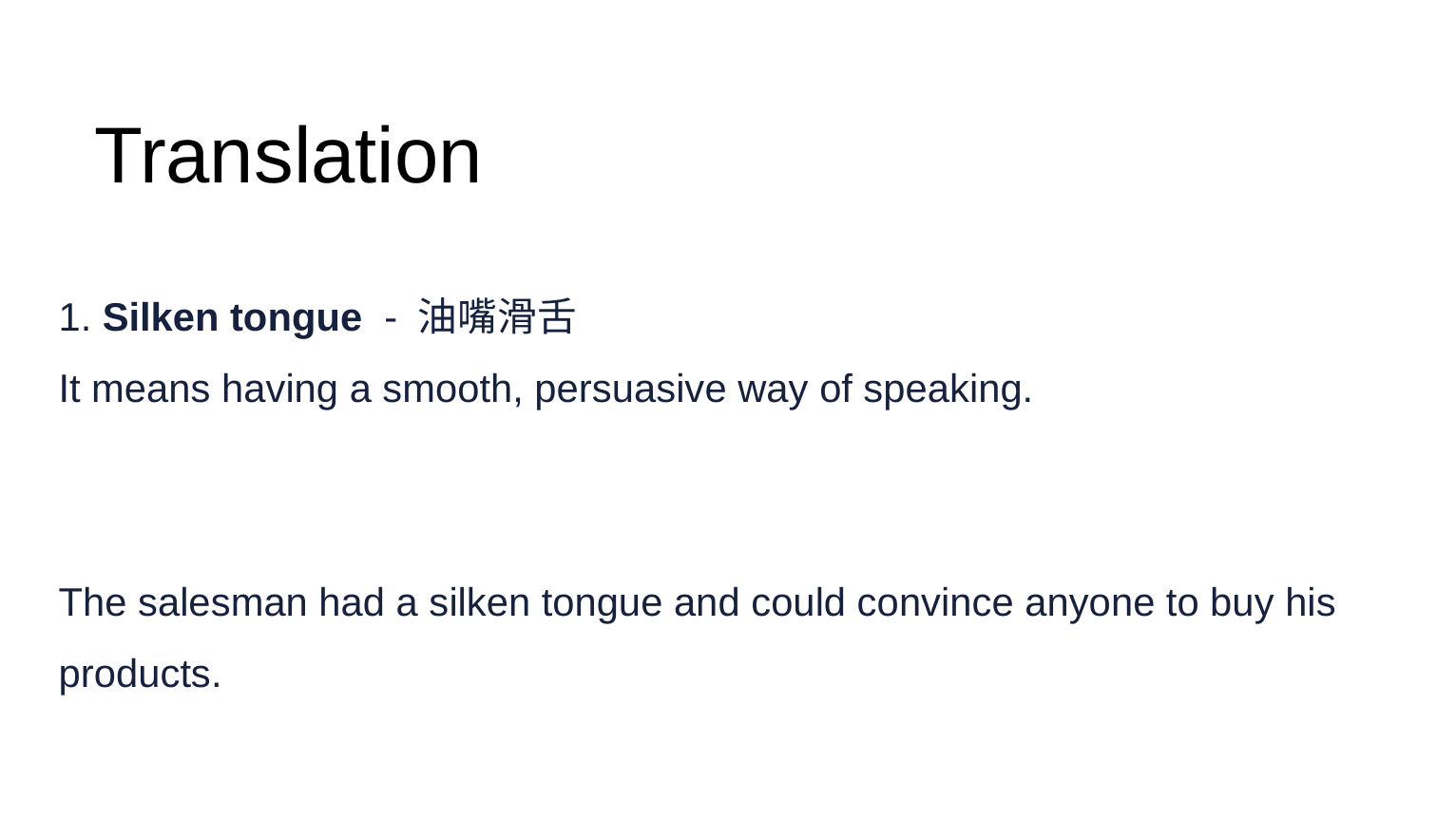

Translation

1. Silken tongue  - 油嘴滑舌
It means having a smooth, persuasive way of speaking.

The salesman had a silken tongue and could convince anyone to buy his products.